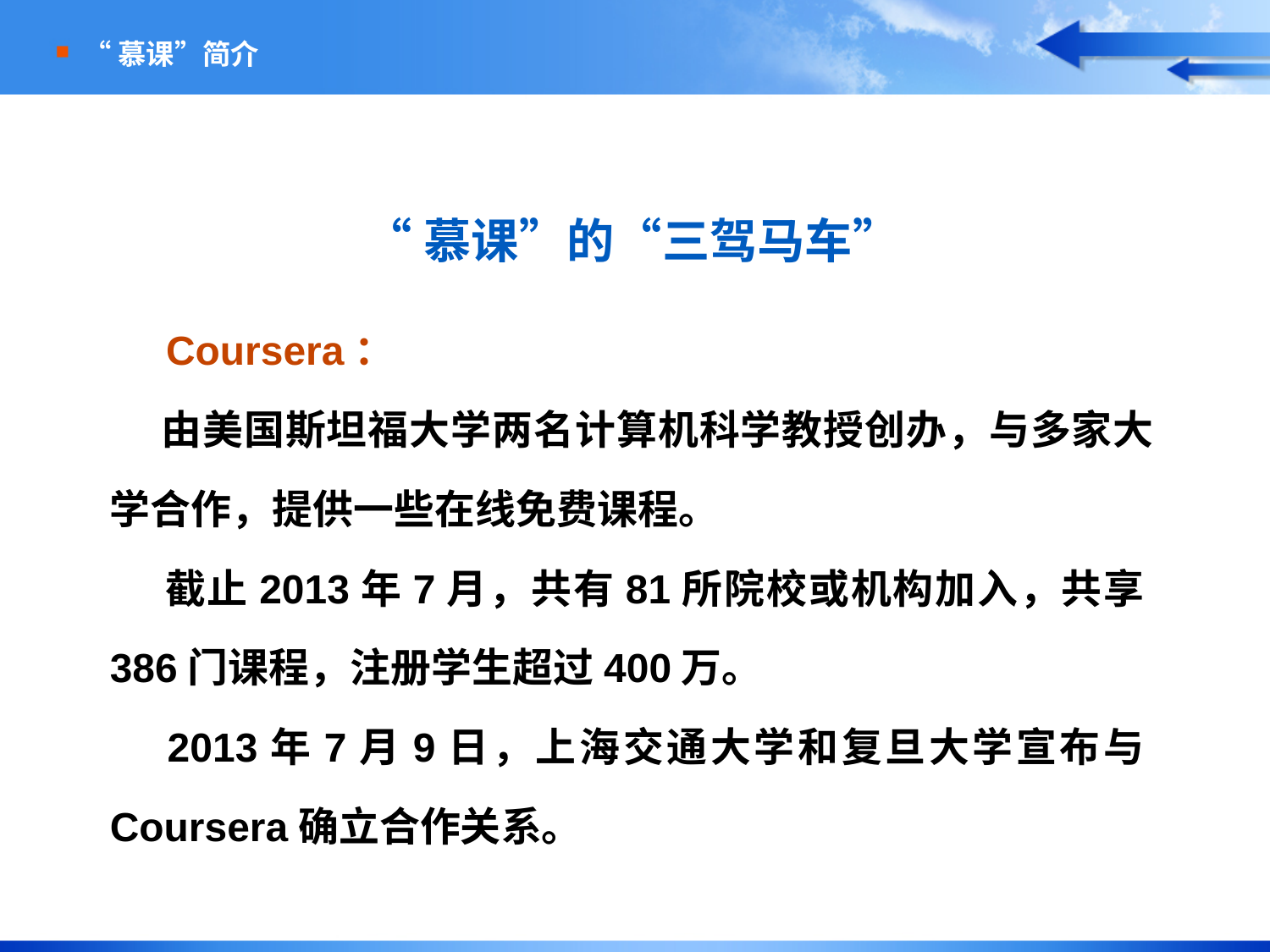

“慕课”简介
“慕课”的“三驾马车”
     Coursera：
    由美国斯坦福大学两名计算机科学教授创办，与多家大学合作，提供一些在线免费课程。
    截止2013年7月，共有81所院校或机构加入，共享386门课程，注册学生超过400万。
    2013年7月9日，上海交通大学和复旦大学宣布与Coursera确立合作关系。